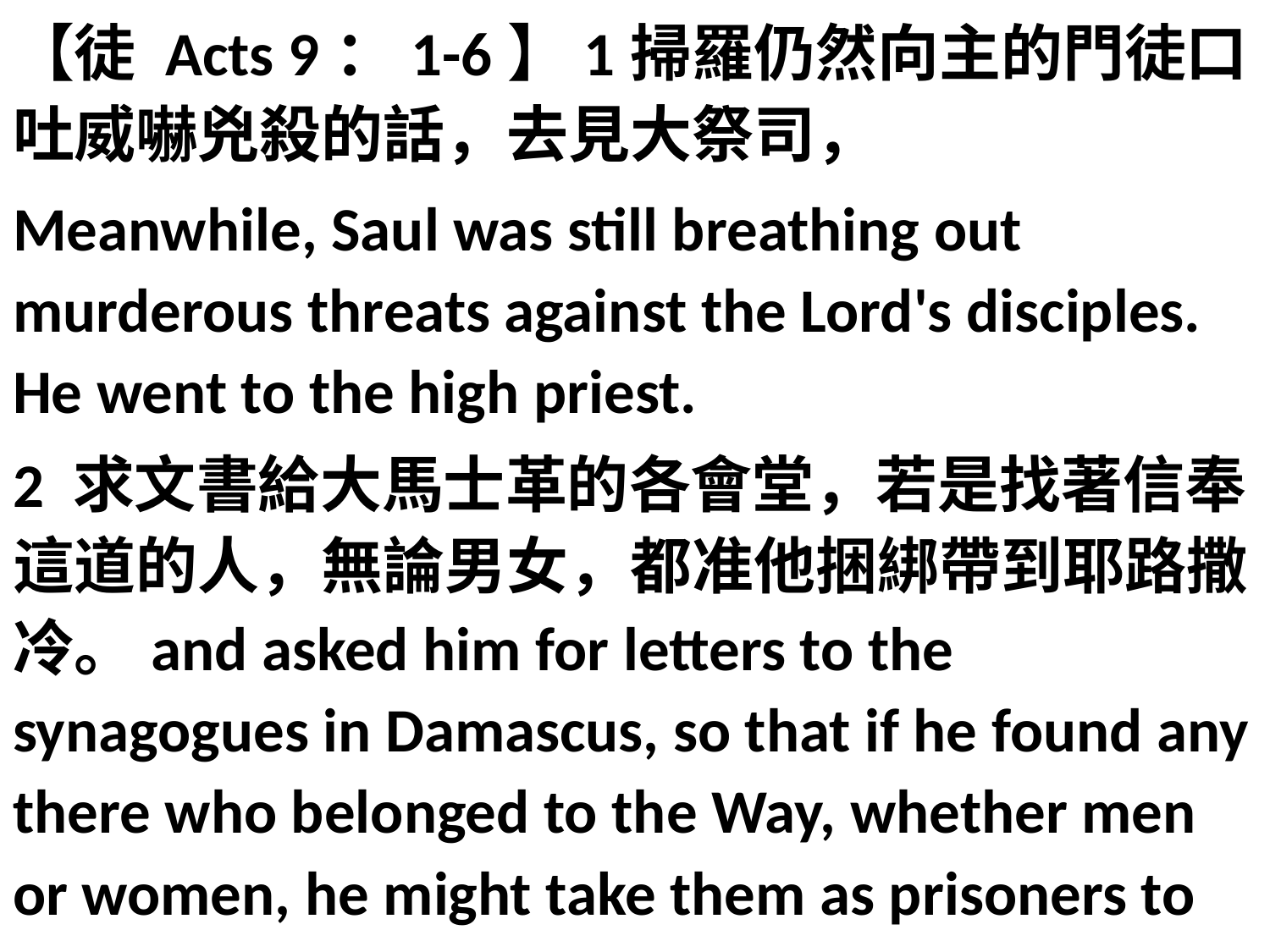

【徒 Acts 9：1-6】1掃羅仍然向主的門徒口吐威嚇兇殺的話，去見大祭司，
Meanwhile, Saul was still breathing out murderous threats against the Lord's disciples. He went to the high priest.
2 求文書給大馬士革的各會堂，若是找著信奉這道的人，無論男女，都准他捆綁帶到耶路撒冷。and asked him for letters to the synagogues in Damascus, so that if he found any there who belonged to the Way, whether men or women, he might take them as prisoners to Jerusalem.